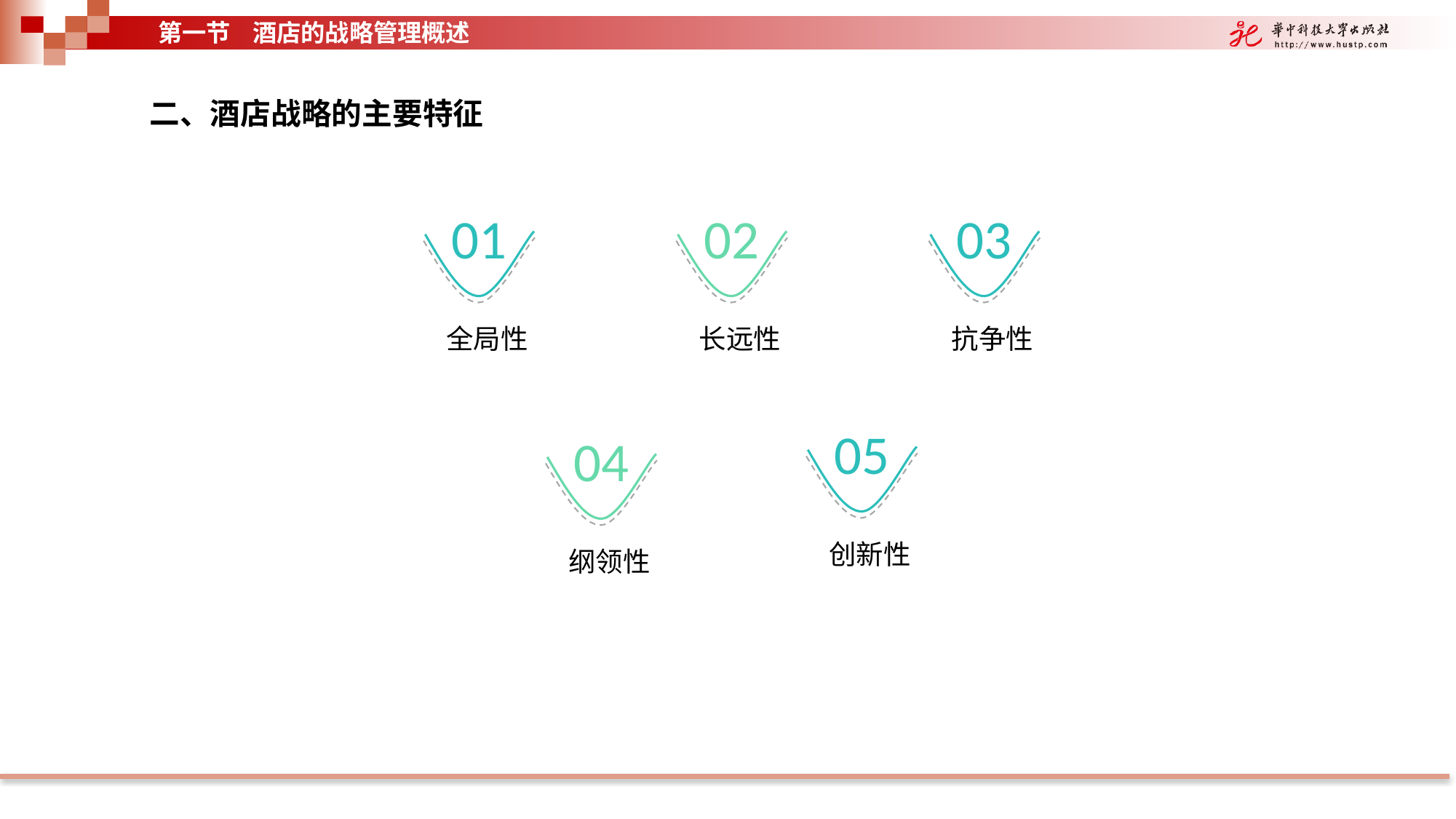

第一节    酒店的战略管理概述
二、酒店战略的主要特征
01

全局性
02

长远性
03

抗争性
05

创新性
04

纲领性